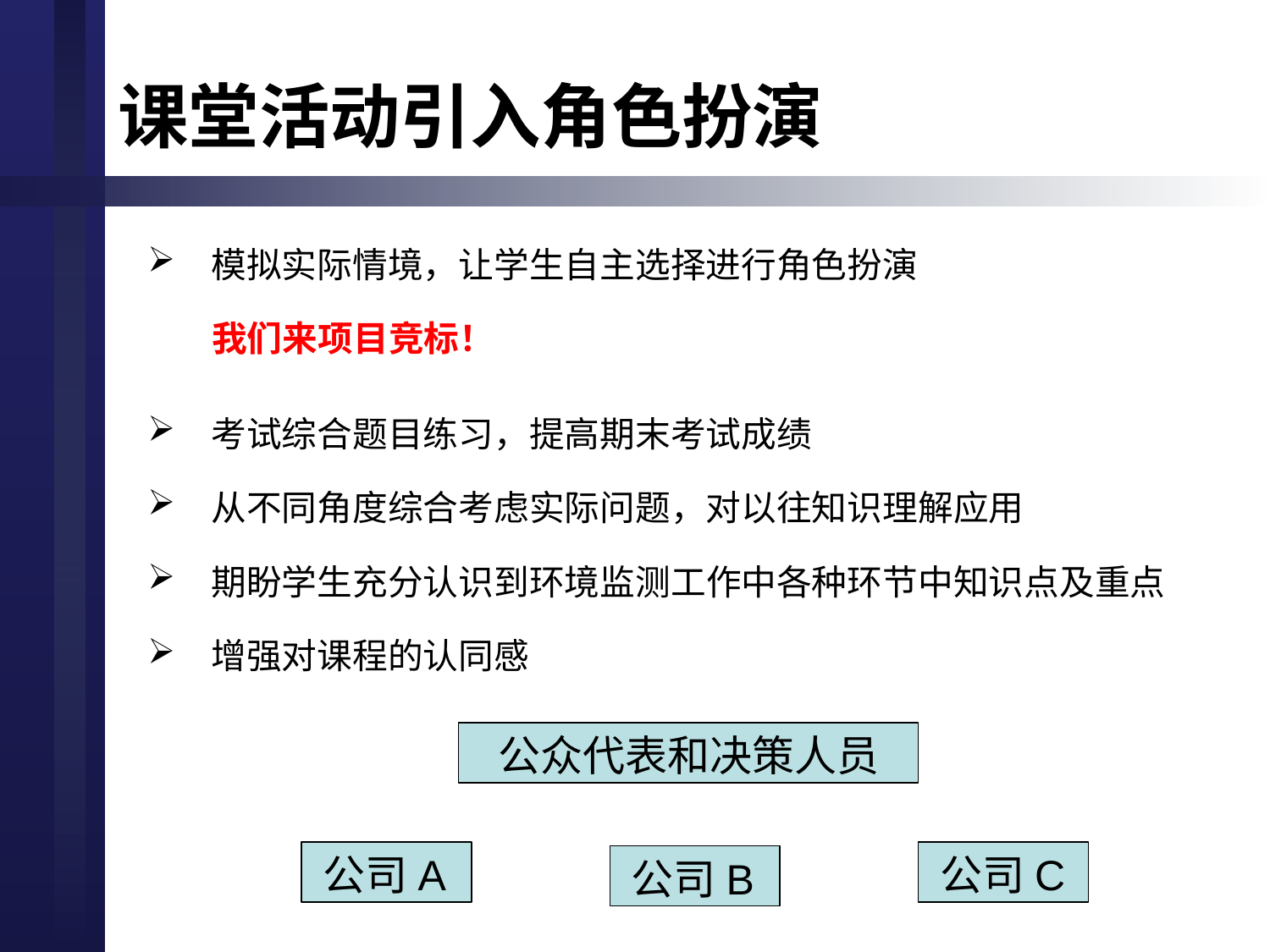

# 课堂活动引入角色扮演
模拟实际情境，让学生自主选择进行角色扮演
我们来项目竞标！
考试综合题目练习，提高期末考试成绩
从不同角度综合考虑实际问题，对以往知识理解应用
期盼学生充分认识到环境监测工作中各种环节中知识点及重点
增强对课程的认同感

公众代表和决策人员
公司A
公司C
公司B